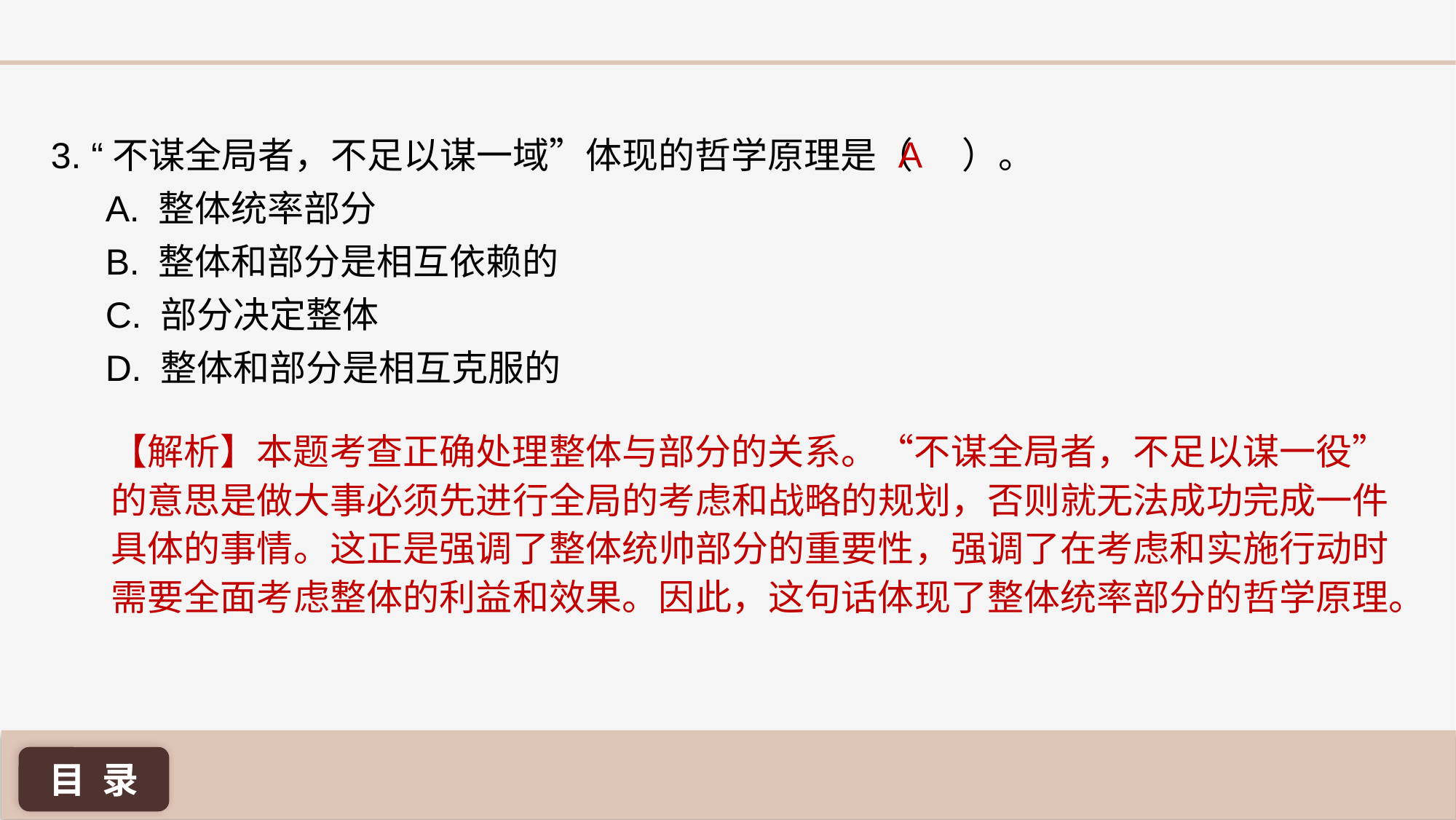

A
3. “不谋全局者，不足以谋一域”体现的哲学原理是（      ）。
A. 整体统率部分
B. 整体和部分是相互依赖的
C. 部分决定整体
D. 整体和部分是相互克服的
【解析】本题考查正确处理整体与部分的关系。“不谋全局者，不足以谋一役”的意思是做大事必须先进行全局的考虑和战略的规划，否则就无法成功完成一件具体的事情。这正是强调了整体统帅部分的重要性，强调了在考虑和实施行动时需要全面考虑整体的利益和效果。因此，这句话体现了整体统率部分的哲学原理。